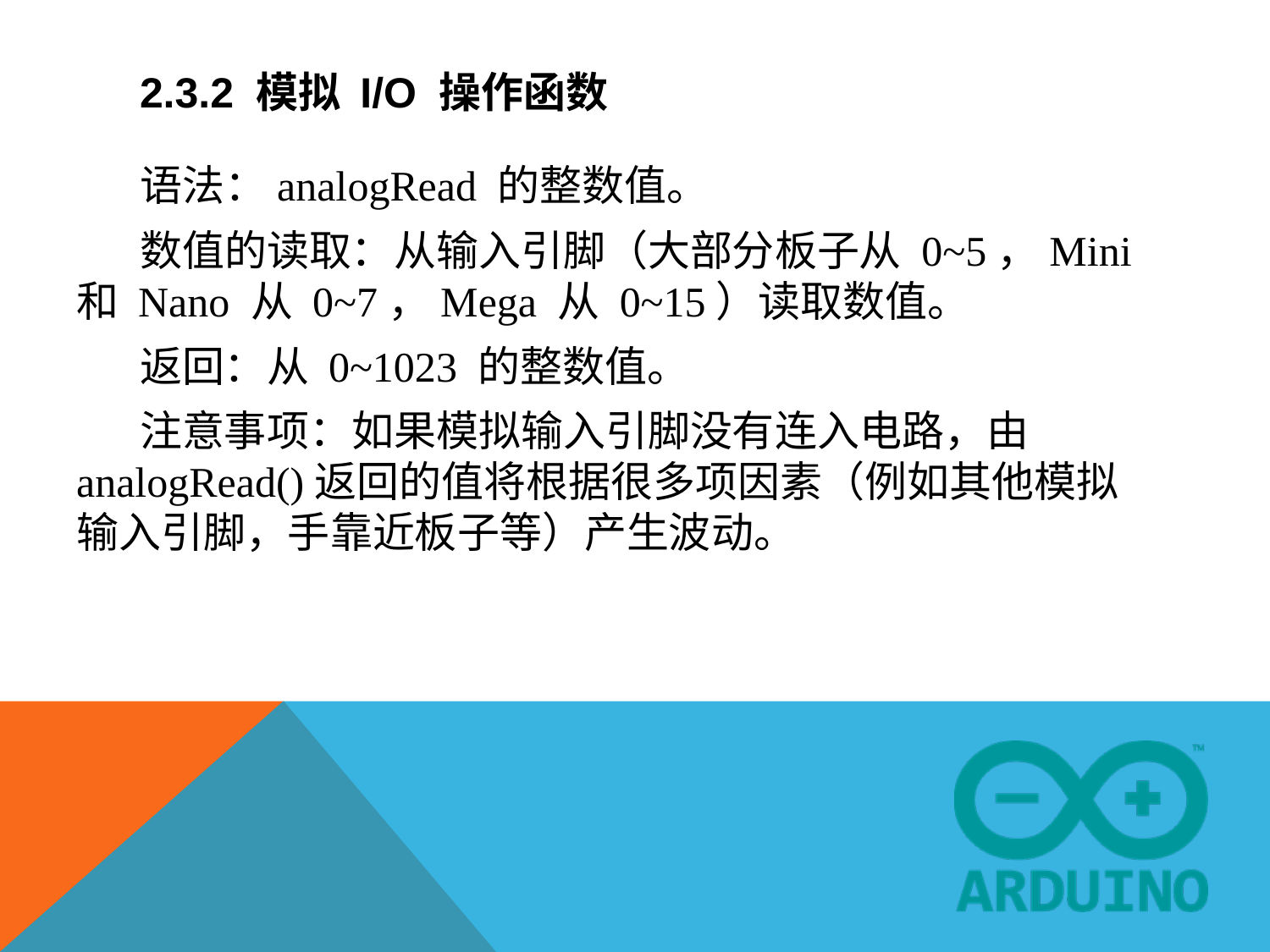

# 2.3.2 模拟 I/O 操作函数
语法：analogRead 的整数值。
数值的读取：从输入引脚（大部分板子从 0~5，Mini 和 Nano 从 0~7，Mega 从 0~15）读取数值。
返回：从 0~1023 的整数值。
注意事项：如果模拟输入引脚没有连入电路，由 analogRead()返回的值将根据很多项因素（例如其他模拟输入引脚，手靠近板子等）产生波动。